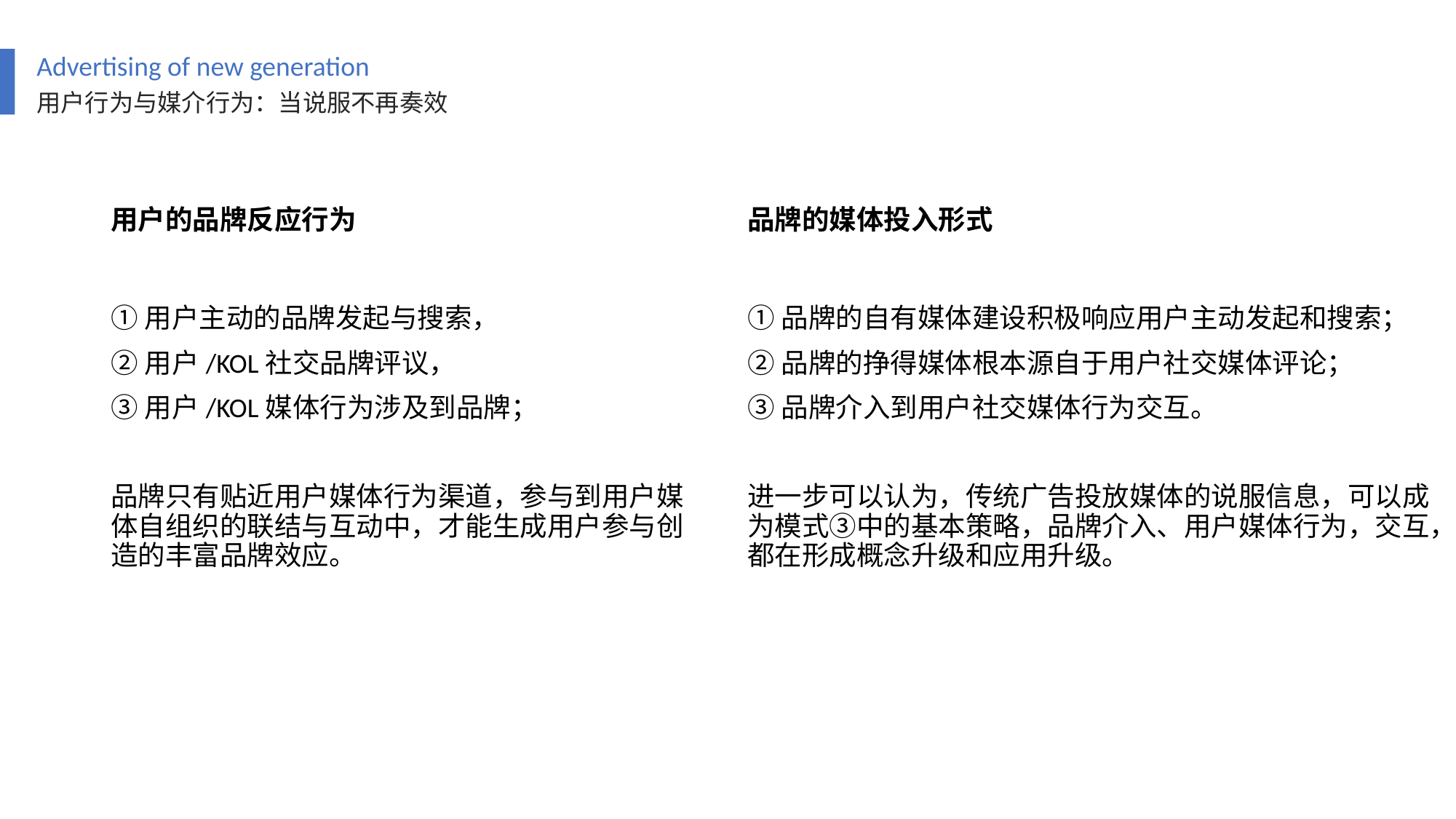

Advertising of new generation
用户行为与媒介行为：当说服不再奏效
用户的品牌反应行为
品牌的媒体投入形式
①用户主动的品牌发起与搜索，
②用户/KOL社交品牌评议，
③用户/KOL媒体行为涉及到品牌；

品牌只有贴近用户媒体行为渠道，参与到用户媒体自组织的联结与互动中，才能生成用户参与创造的丰富品牌效应。
①品牌的自有媒体建设积极响应用户主动发起和搜索；
②品牌的挣得媒体根本源自于用户社交媒体评论；
③品牌介入到用户社交媒体行为交互。

进一步可以认为，传统广告投放媒体的说服信息，可以成为模式③中的基本策略，品牌介入、用户媒体行为，交互，都在形成概念升级和应用升级。